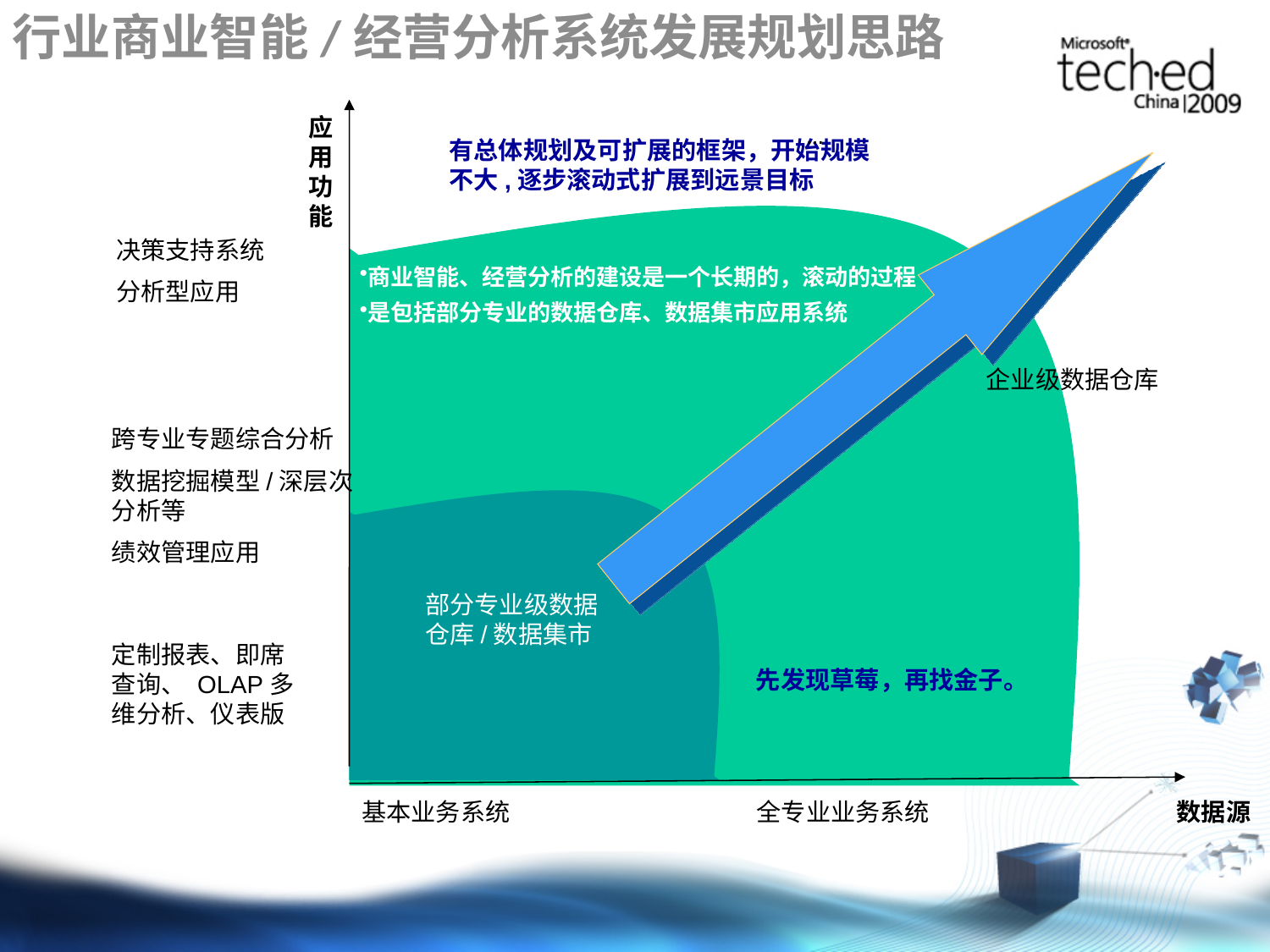

行业商业智能/经营分析系统发展规划思路

应用功能
…
有总体规划及可扩展的框架，开始规模不大,逐步滚动式扩展到远景目标
先发现草莓，再找金子。

企业级数据仓库
决策支持系统
分析型应用
跨专业专题综合分析
数据挖掘模型/深层次分析等
绩效管理应用
全专业业务系统
商业智能、经营分析的建设是一个长期的，滚动的过程
是包括部分专业的数据仓库、数据集市应用系统

部分专业级数据仓库/数据集市

定制报表、即席查询、 OLAP多维分析、仪表版
基本业务系统

数据源